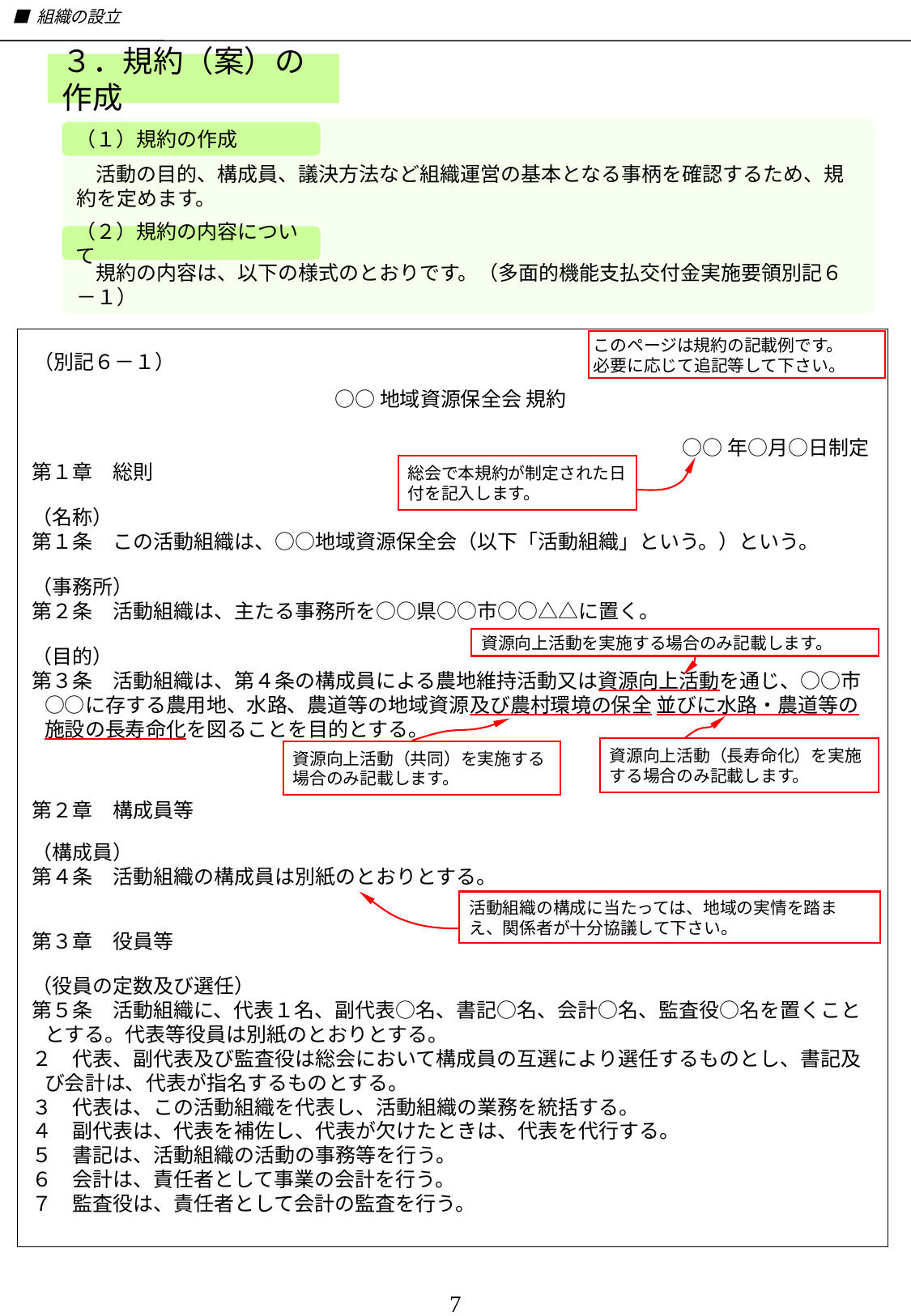

■ 組織の設立

３．規約（案）の作成

（１）規約の作成
活動の目的、構成員、議決方法など組織運営の基本となる事柄を確認するため、規約を定めます。
（２）規約の内容について
規約の内容は、以下の様式のとおりです。（多面的機能支払交付金実施要領別記６－１）

このページは規約の記載例です。
必要に応じて追記等して下さい。
（別記６－１）
○○地域資源保全会 規約

○○年○月○日制定
第１章　総則

（名称）
第１条　この活動組織は、○○地域資源保全会（以下「活動組織」という。）という。

（事務所）
第２条　活動組織は、主たる事務所を○○県○○市○○△△に置く。

（目的）
第３条　活動組織は、第４条の構成員による農地維持活動又は資源向上活動を通じ、○○市○○に存する農用地、水路、農道等の地域資源及び農村環境の保全 並びに水路・農道等の施設の長寿命化を図ることを目的とする｡

第２章　構成員等

（構成員）
第４条　活動組織の構成員は別紙のとおりとする。

第３章　役員等

（役員の定数及び選任）
第５条　活動組織に、代表１名、副代表○名、書記○名、会計○名、監査役○名を置くこととする。代表等役員は別紙のとおりとする。
２　代表、副代表及び監査役は総会において構成員の互選により選任するものとし、書記及び会計は、代表が指名するものとする。
３　代表は、この活動組織を代表し、活動組織の業務を統括する。
４　副代表は、代表を補佐し、代表が欠けたときは、代表を代行する。
５　書記は、活動組織の活動の事務等を行う。
６　会計は、責任者として事業の会計を行う。
７　監査役は、責任者として会計の監査を行う。
総会で本規約が制定された日付を記入します。

資源向上活動を実施する場合のみ記載します。

資源向上活動（長寿命化）を実施する場合のみ記載します。
資源向上活動（共同）を実施する場合のみ記載します。
活動組織の構成に当たっては、地域の実情を踏まえ、関係者が十分協議して下さい。

7